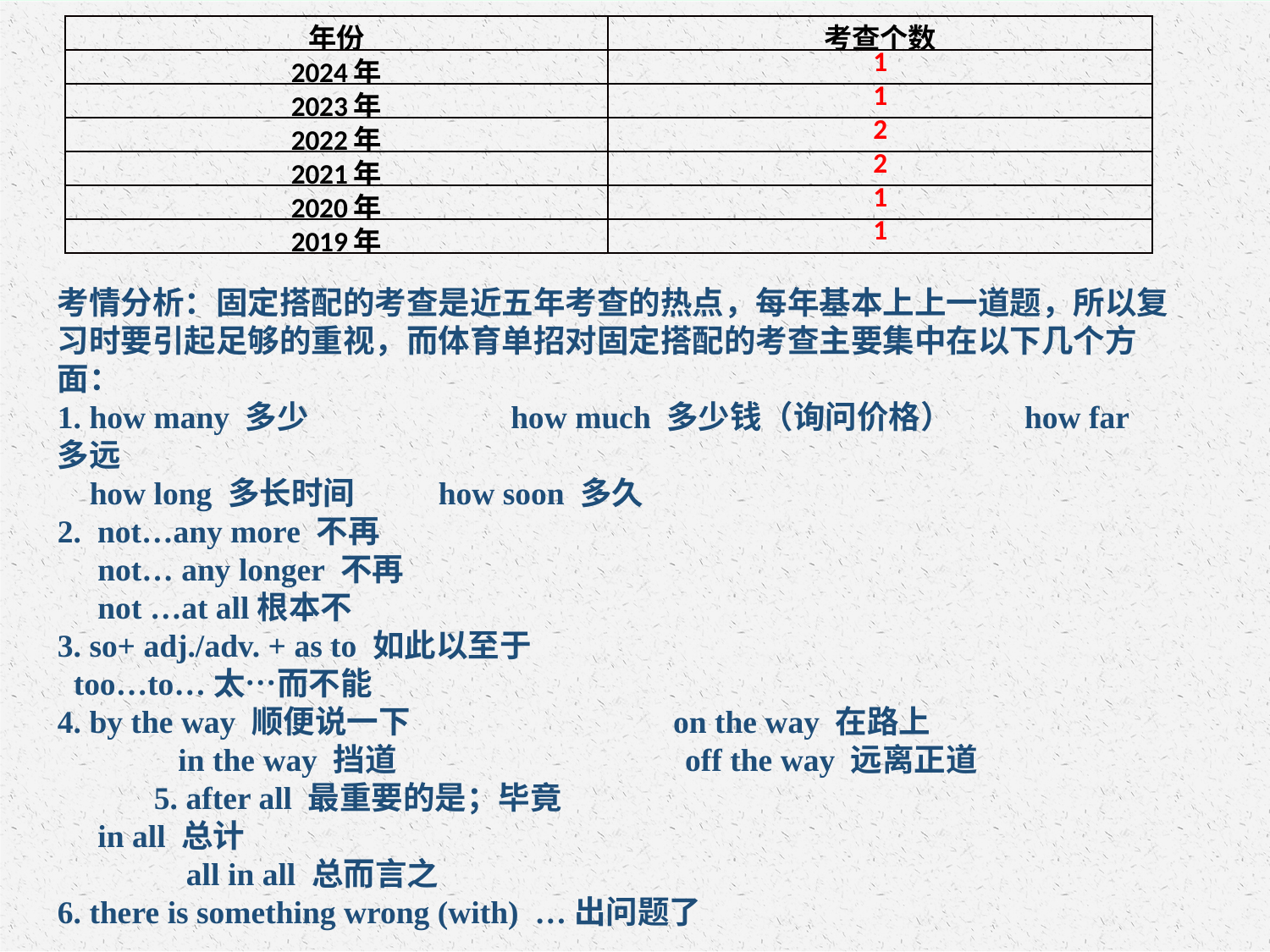

| 年份 | 考查个数 |
| --- | --- |
| 2024年 | 1 |
| 2023年 | 1 |
| 2022年 | 2 |
| 2021年 | 2 |
| 2020年 | 1 |
| 2019年 | 1 |
考情分析：固定搭配的考查是近五年考查的热点，每年基本上上一道题，所以复习时要引起足够的重视，而体育单招对固定搭配的考查主要集中在以下几个方面：1. how many 多少   	         how much 多少钱（询问价格）         how far 多远    how long 多长时间    	how soon 多久2.  not…any more 不再     not… any longer 不再     not …at all根本不3. so+ adj./adv. + as to 如此以至于  too…to…太…而不能4. by the way 顺便说一下   		 on the way 在路上
               in the way 挡道                                       off the way 远离正道
            5. after all 最重要的是；毕竟     in all 总计
                all in all 总而言之
6. there is something wrong (with)  …出问题了